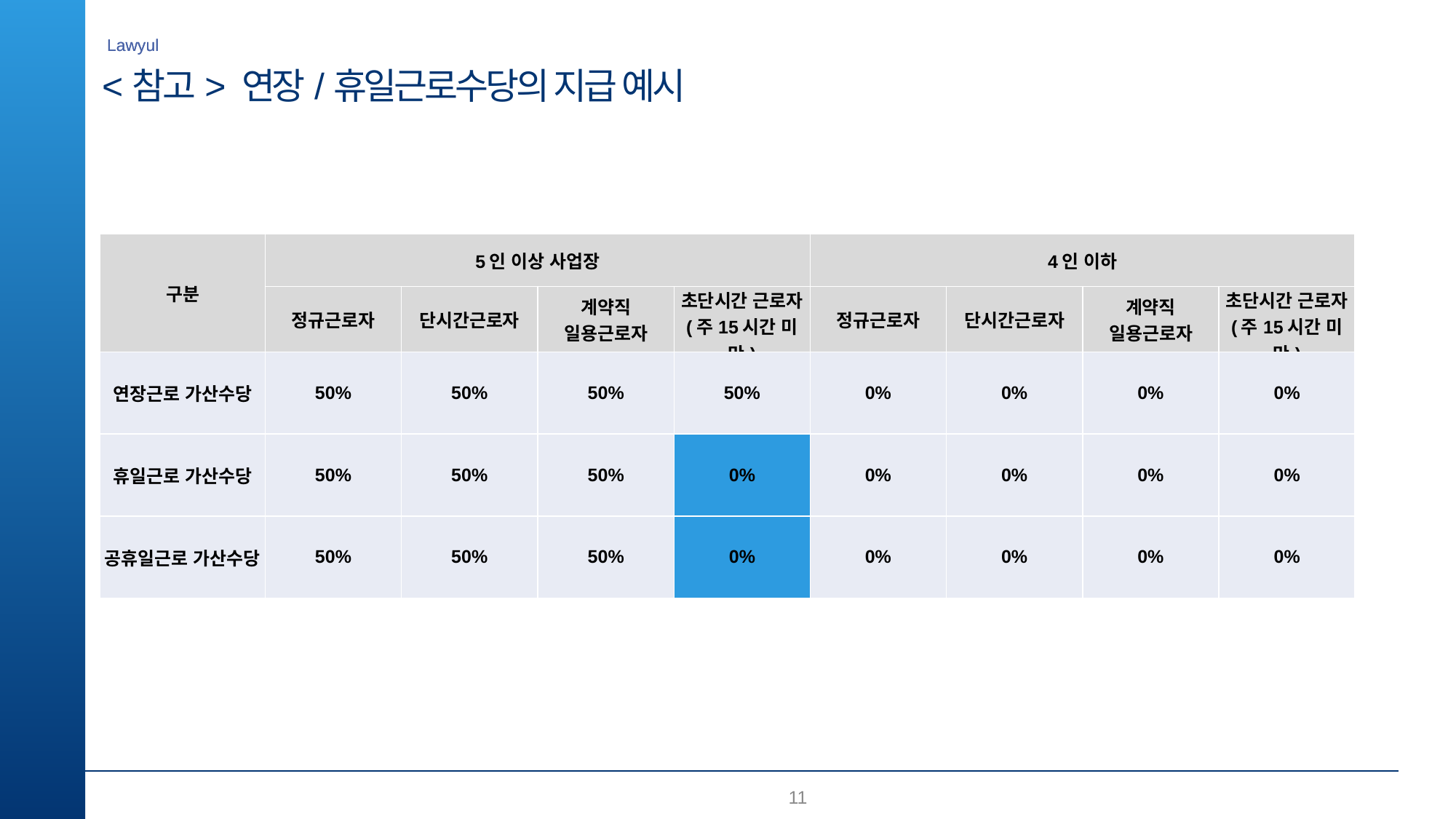

Lawyul
<참고> 연장/휴일근로수당의 지급 예시
| 구분 | 5인 이상 사업장 |  |  |  | 4인 이하 |  |  |  |
| --- | --- | --- | --- | --- | --- | --- | --- | --- |
|  | 정규근로자 | 단시간근로자 | 계약직 일용근로자 | 초단시간 근로자 (주15시간 미만) | 정규근로자 | 단시간근로자 | 계약직 일용근로자 | 초단시간 근로자 (주15시간 미만) |
| 연장근로 가산수당 | 50% | 50% | 50% | 50% | 0% | 0% | 0% | 0% |
| 휴일근로 가산수당 | 50% | 50% | 50% | 0% | 0% | 0% | 0% | 0% |
| 공휴일근로 가산수당 | 50% | 50% | 50% | 0% | 0% | 0% | 0% | 0% |